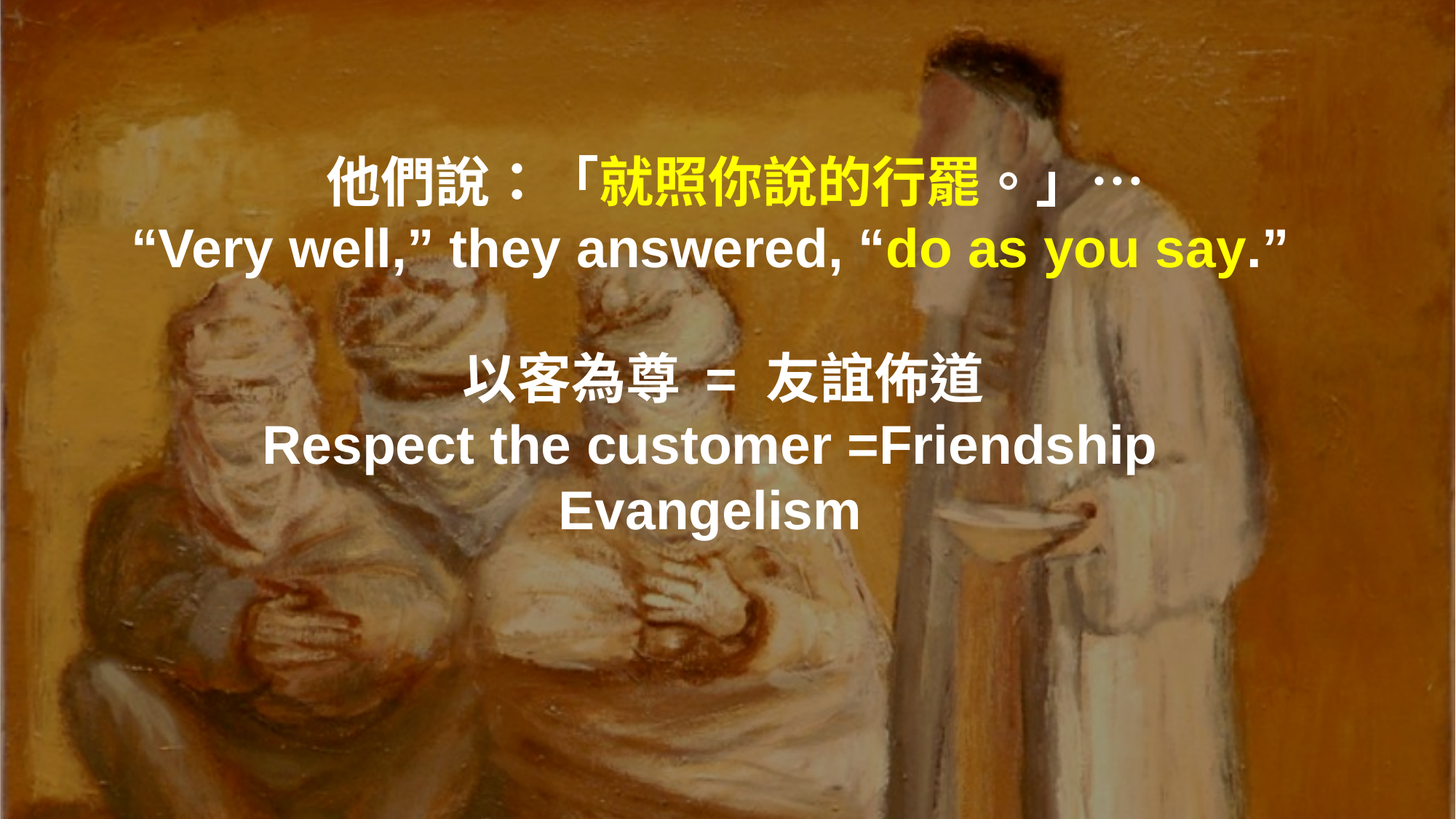

他們說：「就照你說的行罷。」…
“Very well,” they answered, “do as you say.”

 以客為尊 = 友誼佈道
Respect the customer =Friendship Evangelism